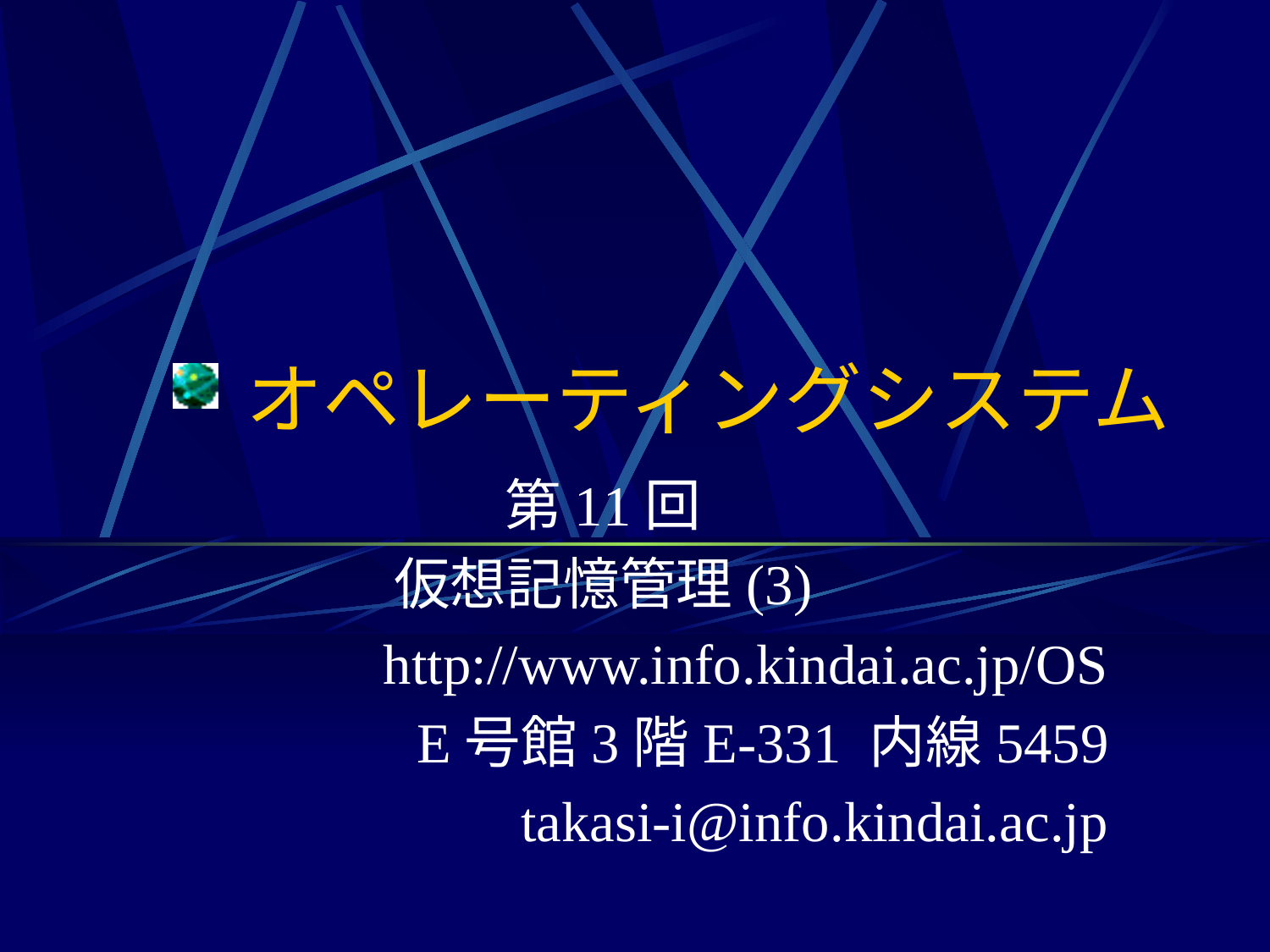

# オペレーティングシステム
第11回
仮想記憶管理(3)
http://www.info.kindai.ac.jp/OS
E号館3階E-331 内線5459
takasi-i@info.kindai.ac.jp